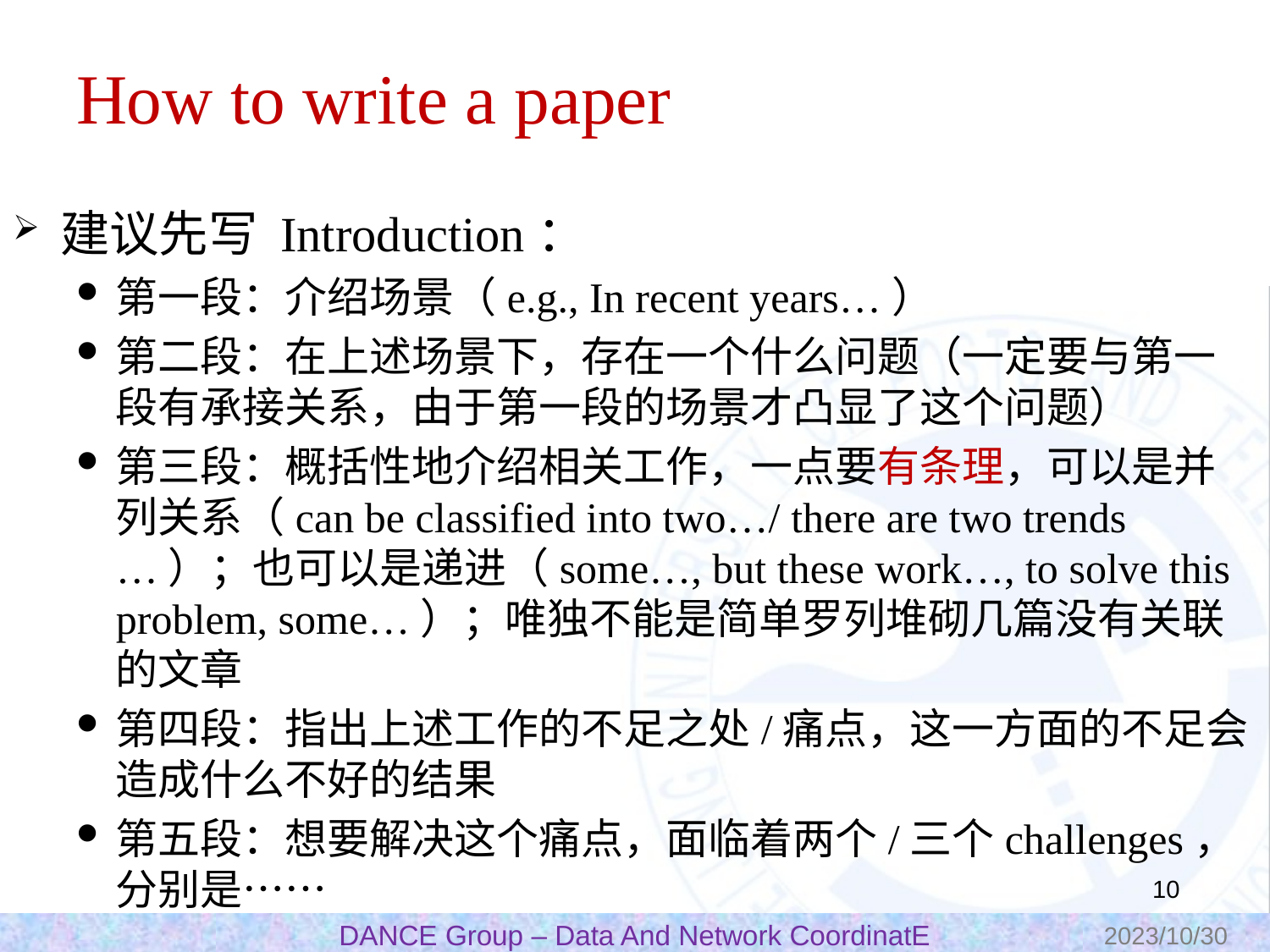

# How to write a paper
建议先写 Introduction：
第一段：介绍场景（e.g., In recent years…）
第二段：在上述场景下，存在一个什么问题（一定要与第一段有承接关系，由于第一段的场景才凸显了这个问题）
第三段：概括性地介绍相关工作，一点要有条理，可以是并列关系（can be classified into two…/ there are two trends…）；也可以是递进（some…, but these work…, to solve this problem, some…）；唯独不能是简单罗列堆砌几篇没有关联的文章
第四段：指出上述工作的不足之处/痛点，这一方面的不足会造成什么不好的结果
第五段：想要解决这个痛点，面临着两个/三个challenges，分别是……
10
2023/10/30